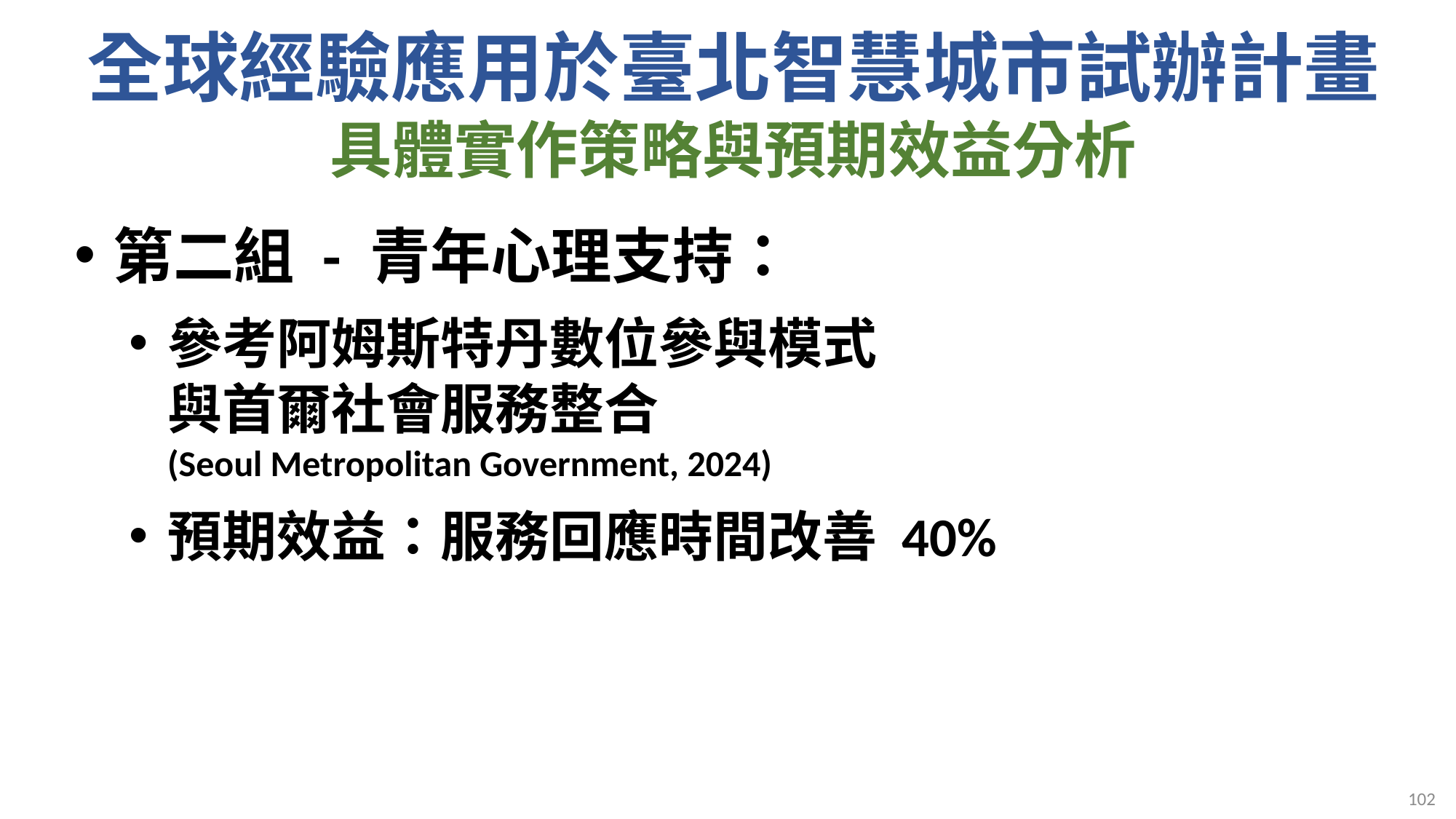

# 全球經驗應用於臺北智慧城市試辦計畫 具體實作策略與預期效益分析
第二組 - 青年心理支持：
參考阿姆斯特丹數位參與模式
與首爾社會服務整合
(Seoul Metropolitan Government, 2024)
預期效益：服務回應時間改善 40%
102